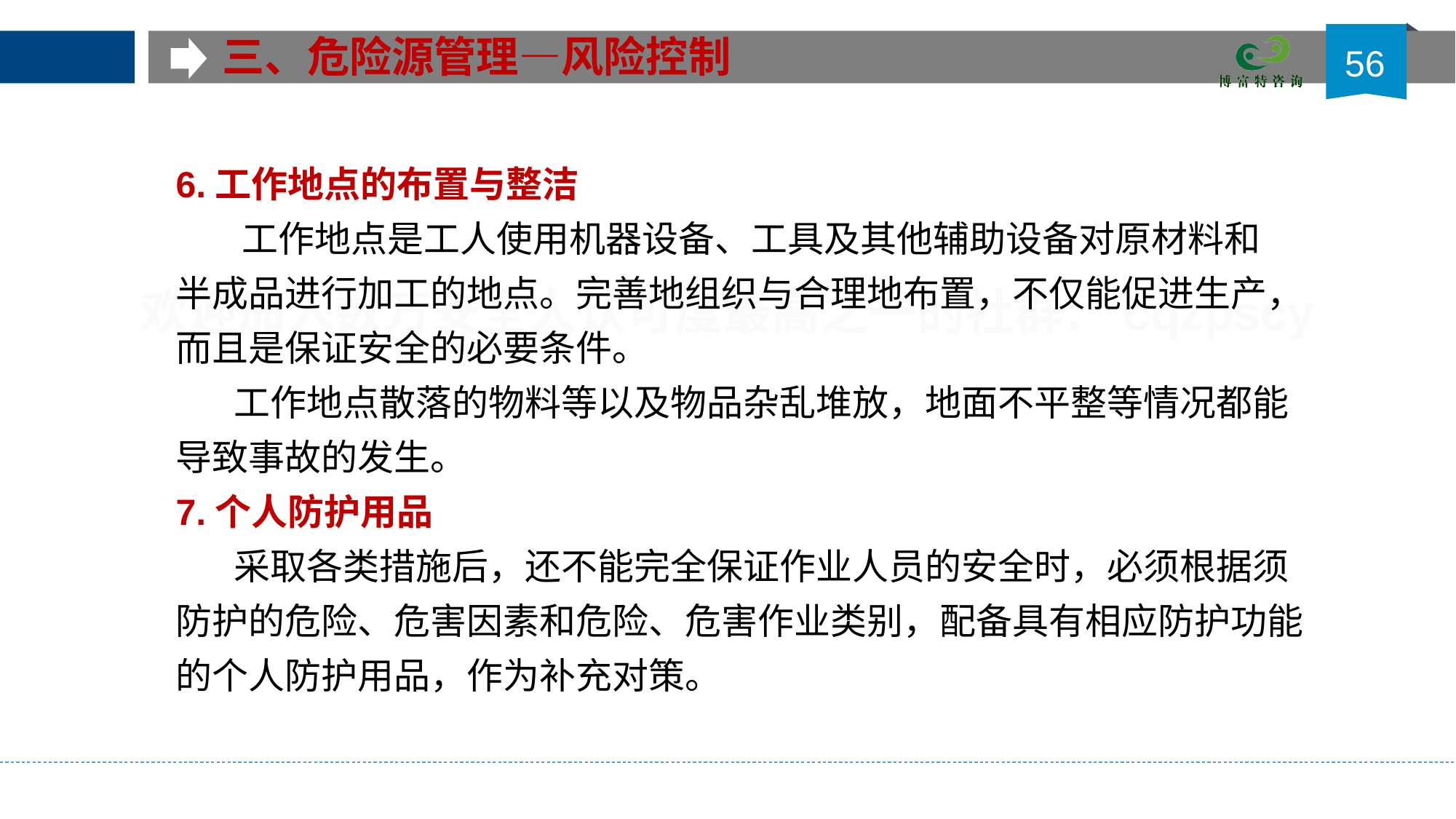

三、危险源管理—风险控制
56
6.工作地点的布置与整洁
       工作地点是工人使用机器设备、工具及其他辅助设备对原材料和
半成品进行加工的地点。完善地组织与合理地布置，不仅能促进生产，
而且是保证安全的必要条件。
      工作地点散落的物料等以及物品杂乱堆放，地面不平整等情况都能
导致事故的发生。
7.个人防护用品
      采取各类措施后，还不能完全保证作业人员的安全时，必须根据须防护的危险、危害因素和危险、危害作业类别，配备具有相应防护功能的个人防护用品，作为补充对策。